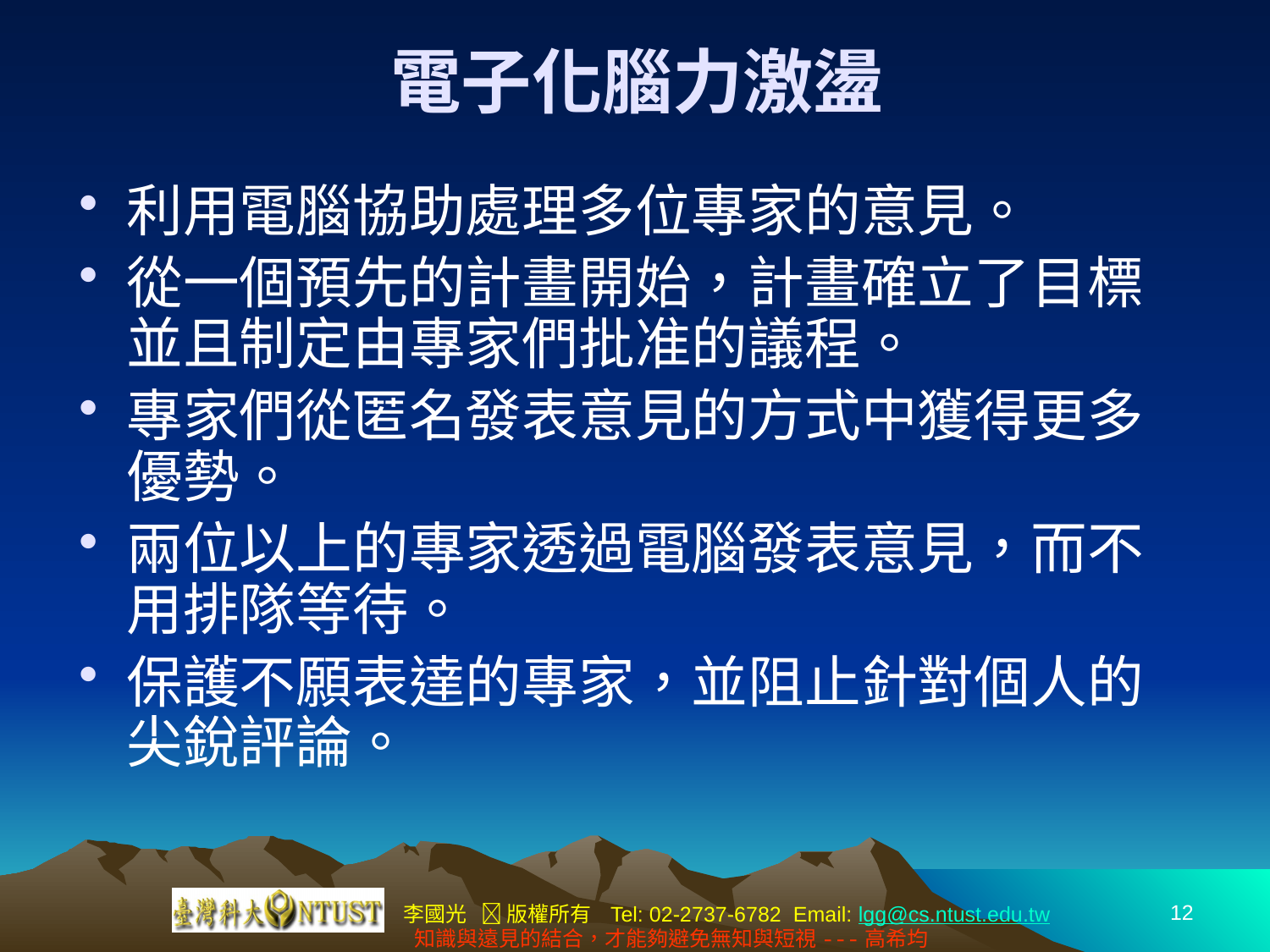

# 電子化腦力激盪
利用電腦協助處理多位專家的意見。
從一個預先的計畫開始，計畫確立了目標並且制定由專家們批准的議程。
專家們從匿名發表意見的方式中獲得更多優勢。
兩位以上的專家透過電腦發表意見，而不用排隊等待。
保護不願表達的專家，並阻止針對個人的尖銳評論。
12